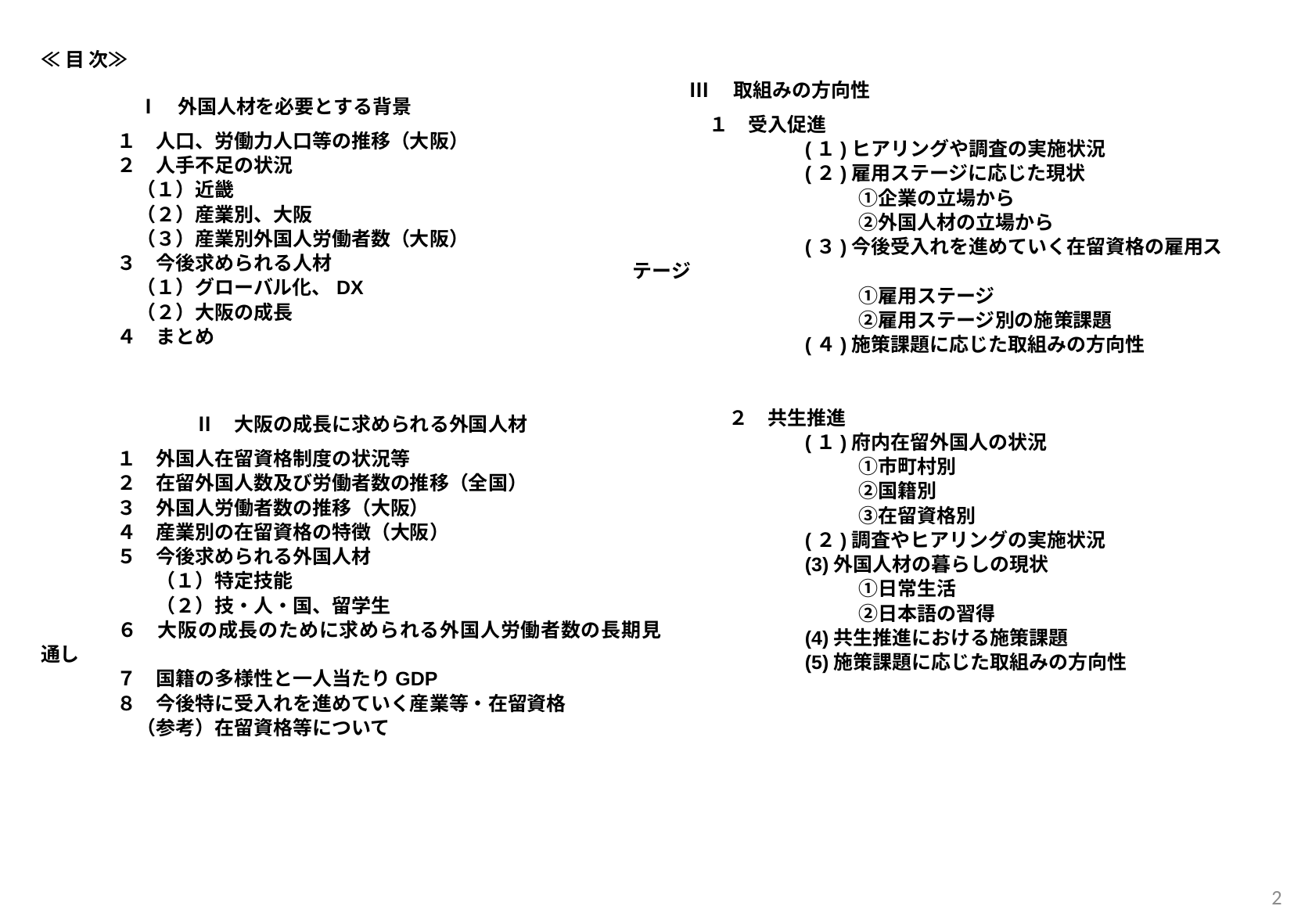

≪目 次≫

　　　　　Ⅰ　外国人材を必要とする背景
　１　人口、労働力人口等の推移（大阪）
　２　人手不足の状況
　　（１）近畿
　　（２）産業別、大阪
　　（３）産業別外国人労働者数（大阪）
　３　今後求められる人材
　　（１）グローバル化、DX
　　（２）大阪の成長
　４　まとめ

　　　　　Ⅱ　大阪の成長に求められる外国人材
　１　外国人在留資格制度の状況等
　２　在留外国人数及び労働者数の推移（全国）
　３　外国人労働者数の推移（大阪）
　４　産業別の在留資格の特徴（大阪）
　５　今後求められる外国人材
　　　（１）特定技能
　　　（２）技・人・国、留学生
　６　大阪の成長のために求められる外国人労働者数の長期見通し
　７　国籍の多様性と一人当たりGDP
　８　今後特に受入れを進めていく産業等・在留資格
　　（参考）在留資格等について

Ⅲ　取組みの方向性
　１　受入促進
　　　　　　　　(１)ヒアリングや調査の実施状況
　　　　　　　　(２)雇用ステージに応じた現状
　　　　　　　　　　　①企業の立場から
　　　　　　　　　　　②外国人材の立場から
　　　　　　　　(３)今後受入れを進めていく在留資格の雇用ステージ
　　　　　　　　　　　①雇用ステージ
　　　　　　　　　　　②雇用ステージ別の施策課題
　　　　　　　　(４)施策課題に応じた取組みの方向性

　　２　共生推進
　　　　　　　　(１)府内在留外国人の状況
　　　　　　　　　　　①市町村別
　　　　　　　　　　　②国籍別
　　　　　　　　　　　③在留資格別
　　　　　　　　(２)調査やヒアリングの実施状況
　　　　　　　　(3)外国人材の暮らしの現状
　　　　　　　　　　　①日常生活
　　　　　　　　　　　②日本語の習得
　　　　　　　　(4)共生推進における施策課題
　　　　　　　　(5)施策課題に応じた取組みの方向性

2